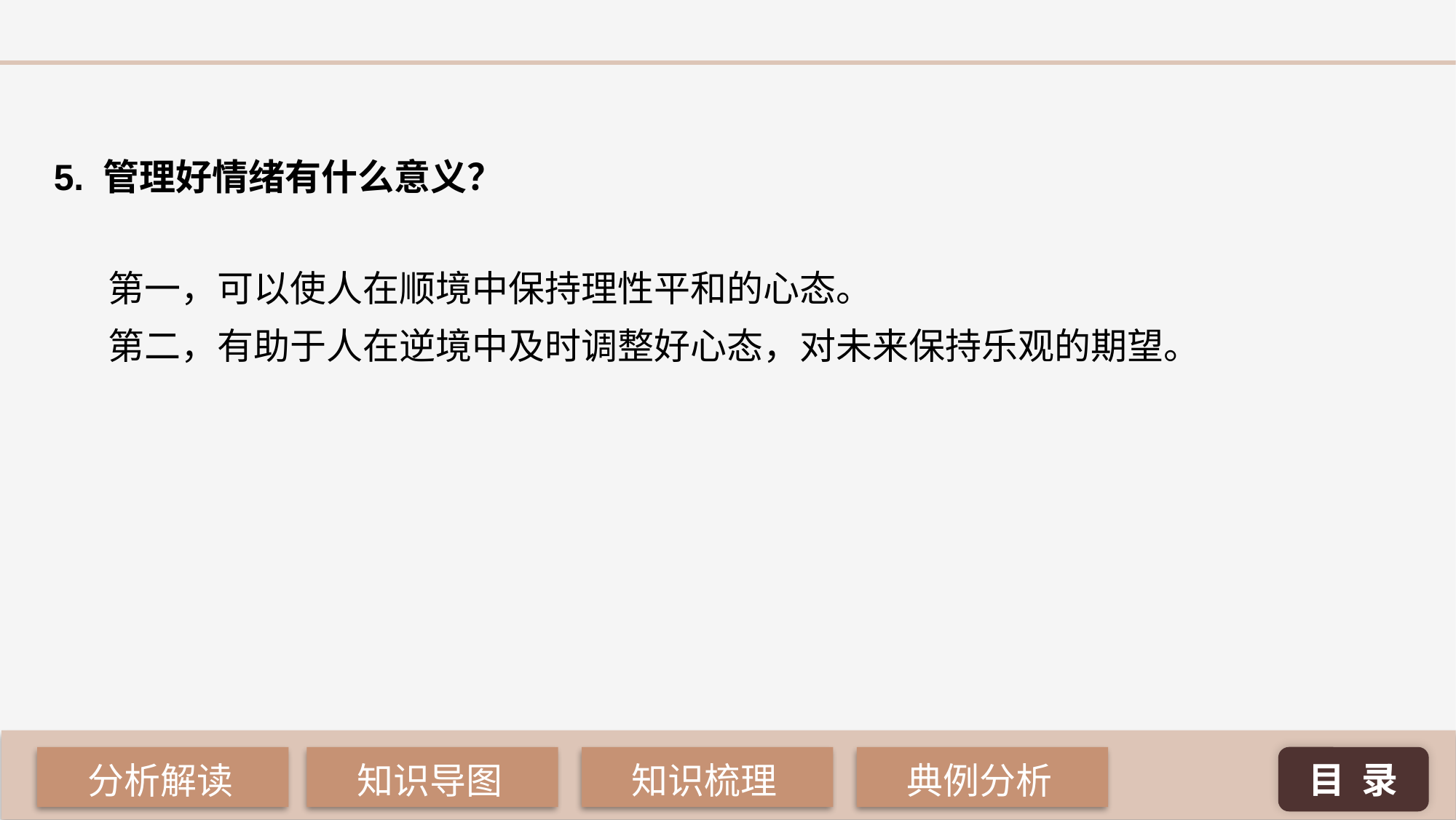

5. 管理好情绪有什么意义？
第一，可以使人在顺境中保持理性平和的心态。
第二，有助于人在逆境中及时调整好心态，对未来保持乐观的期望。